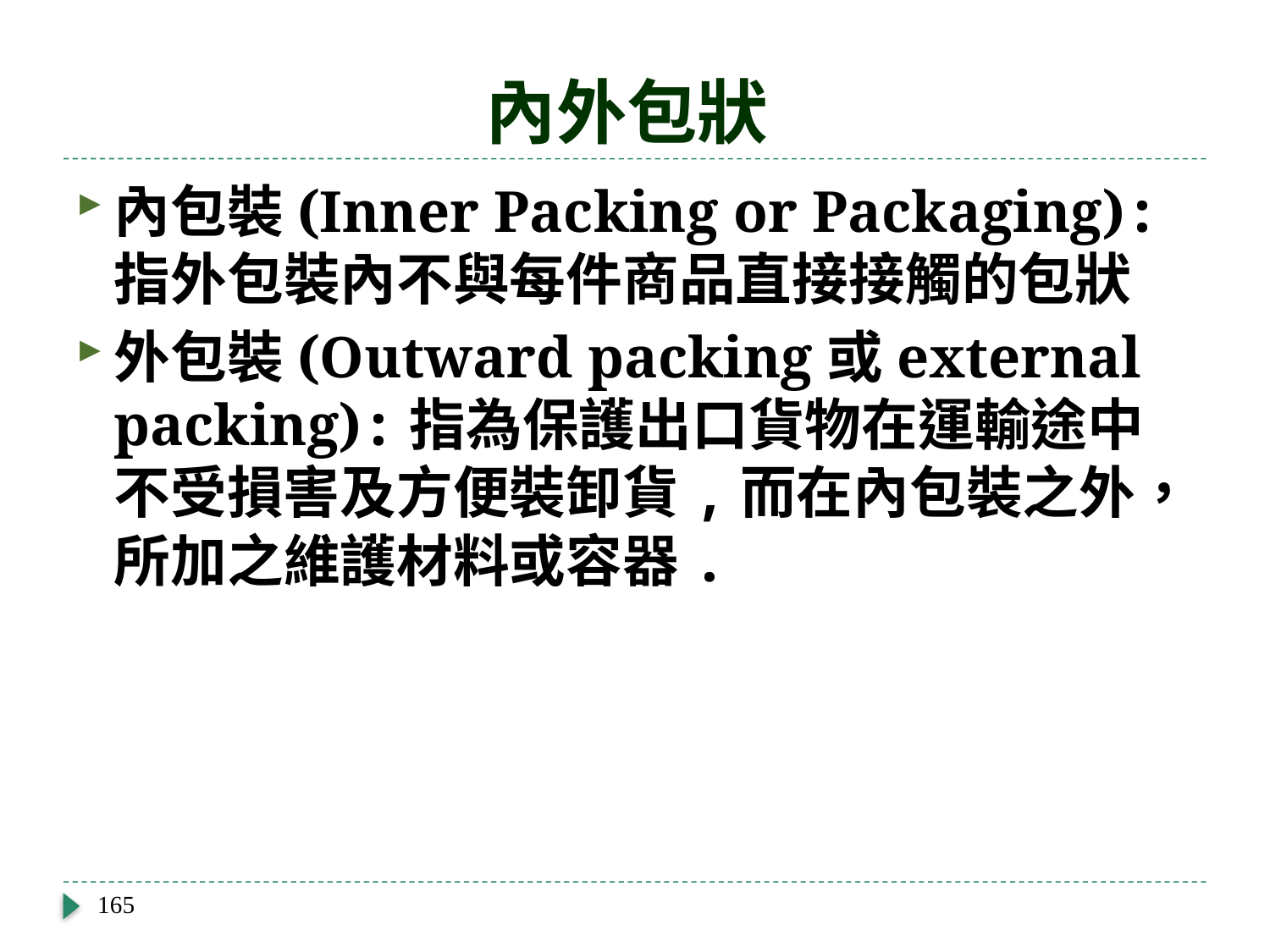

# 內外包狀
內包裝(Inner Packing or Packaging):指外包裝內不與每件商品直接接觸的包狀
外包裝(Outward packing或external packing):指為保護出口貨物在運輸途中不受損害及方便裝卸貨,而在內包裝之外，所加之維護材料或容器.
165